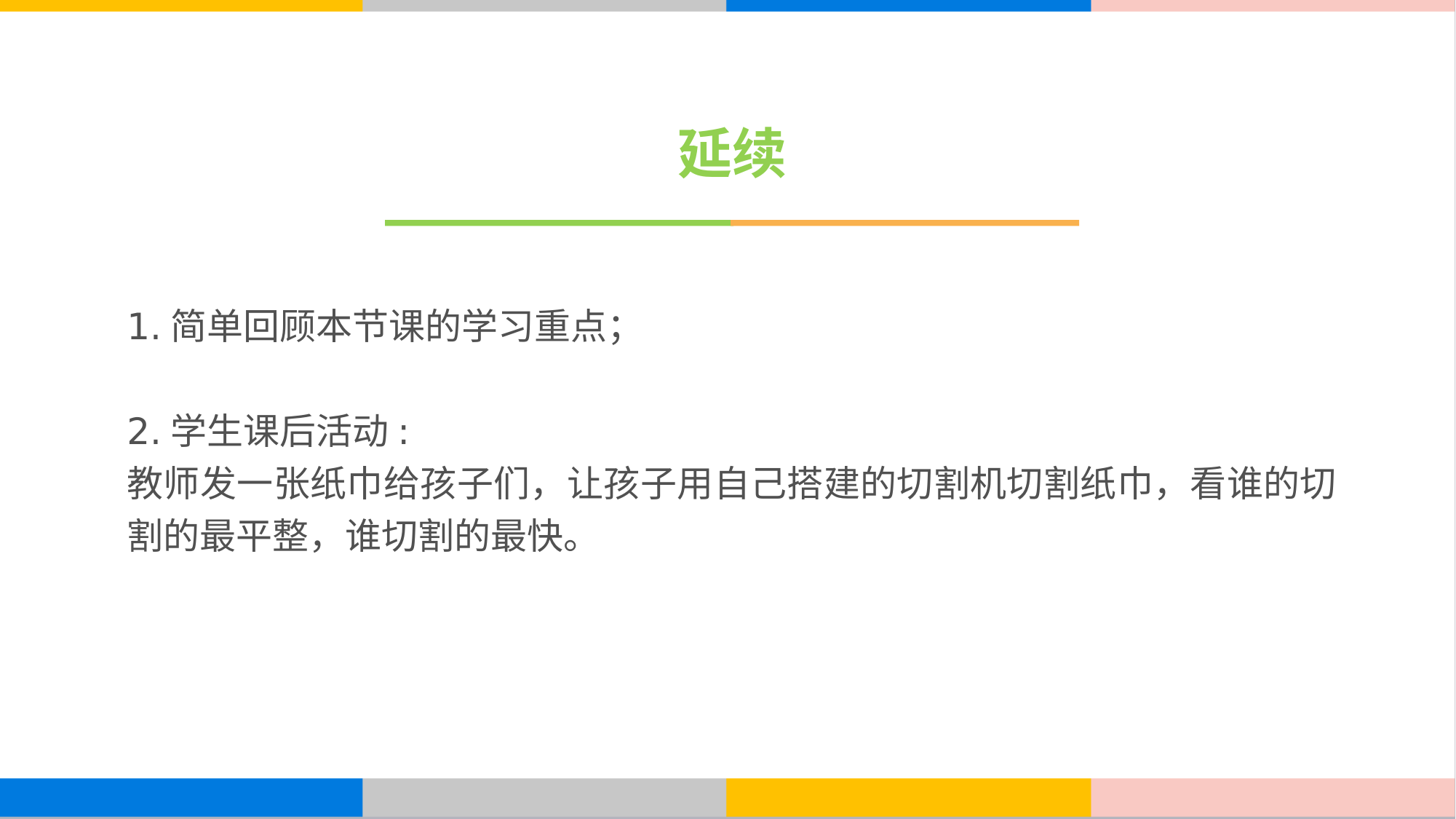

# 延续

1.简单回顾本节课的学习重点；

2.学生课后活动:
教师发一张纸巾给孩子们，让孩子用自己搭建的切割机切割纸巾，看谁的切割的最平整，谁切割的最快。